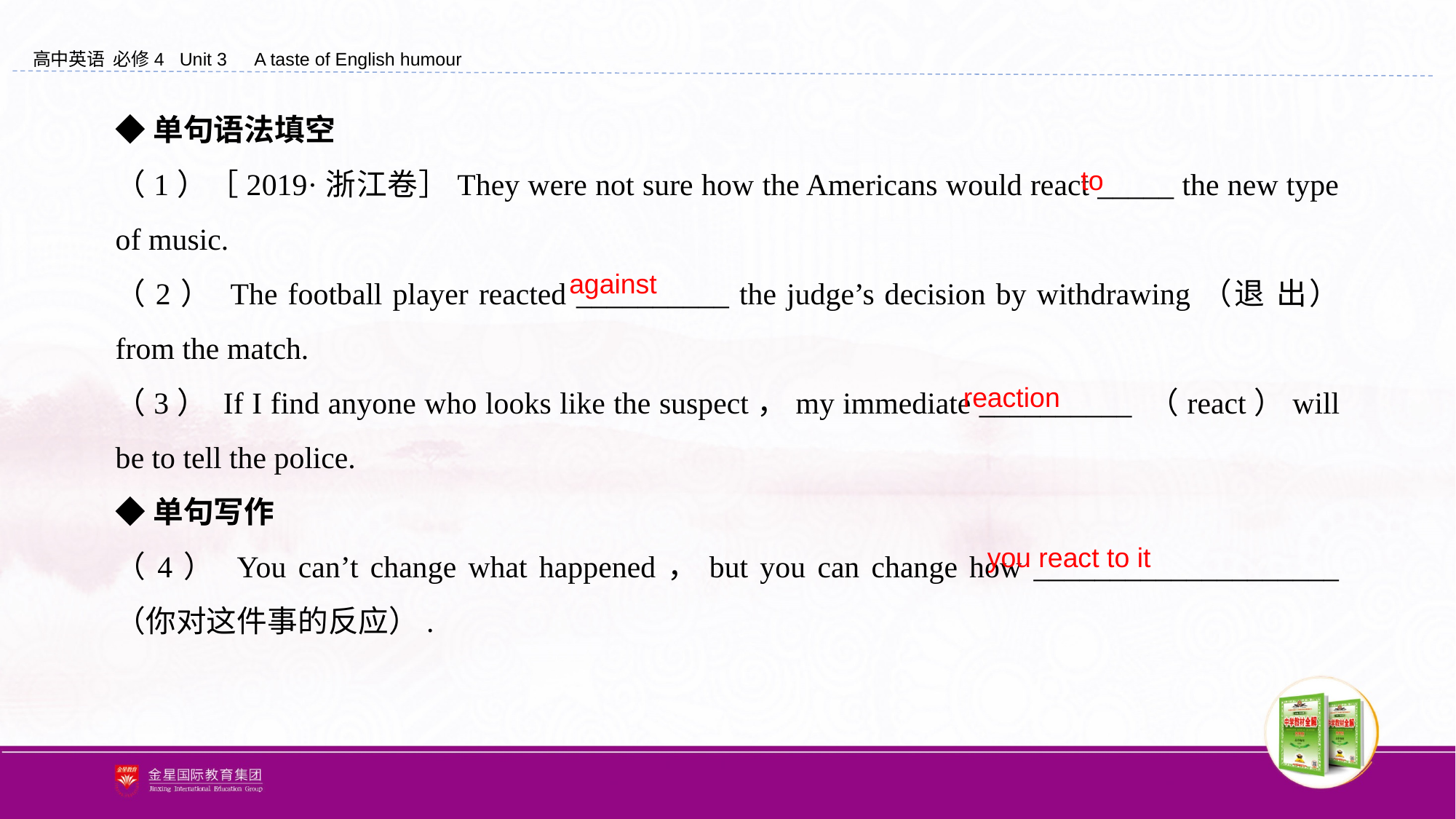

◆单句语法填空
（1）［2019·浙江卷］They were not sure how the Americans would react _____ the new type of music.
（2） The football player reacted __________ the judge’s decision by withdrawing（退 出） from the match.
（3） If I find anyone who looks like the suspect，my immediate __________ （react）will be to tell the police.
◆单句写作
（4） You can’t change what happened，but you can change how ____________________ （你对这件事的反应）.
to
against
reaction
you react to it